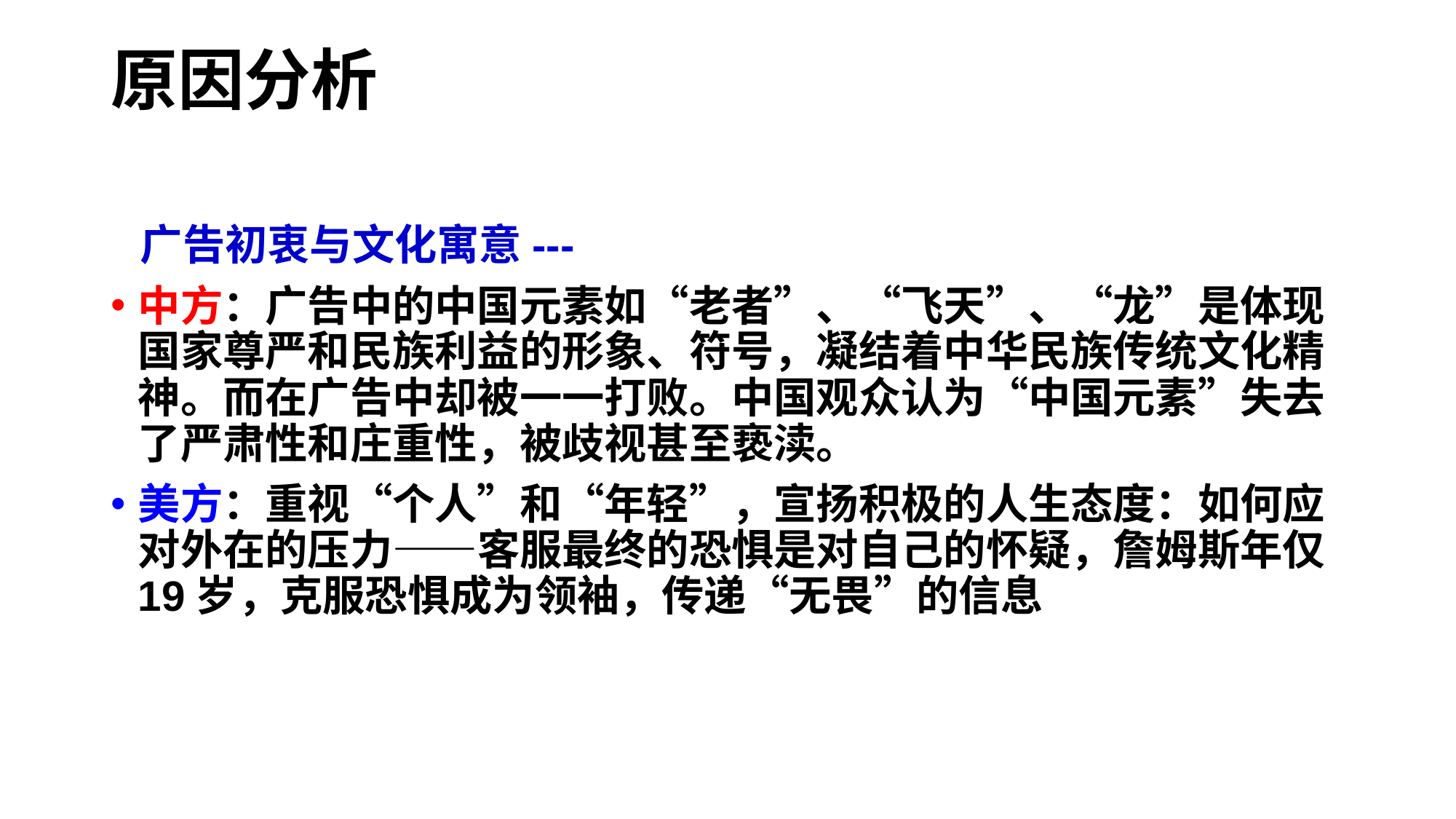

# 原因分析
  广告初衷与文化寓意---
中方：广告中的中国元素如“老者”、“飞天”、“龙”是体现国家尊严和民族利益的形象、符号，凝结着中华民族传统文化精神。而在广告中却被一一打败。中国观众认为“中国元素”失去了严肃性和庄重性，被歧视甚至亵渎。
美方：重视“个人”和“年轻”，宣扬积极的人生态度：如何应对外在的压力——客服最终的恐惧是对自己的怀疑，詹姆斯年仅19岁，克服恐惧成为领袖，传递“无畏”的信息